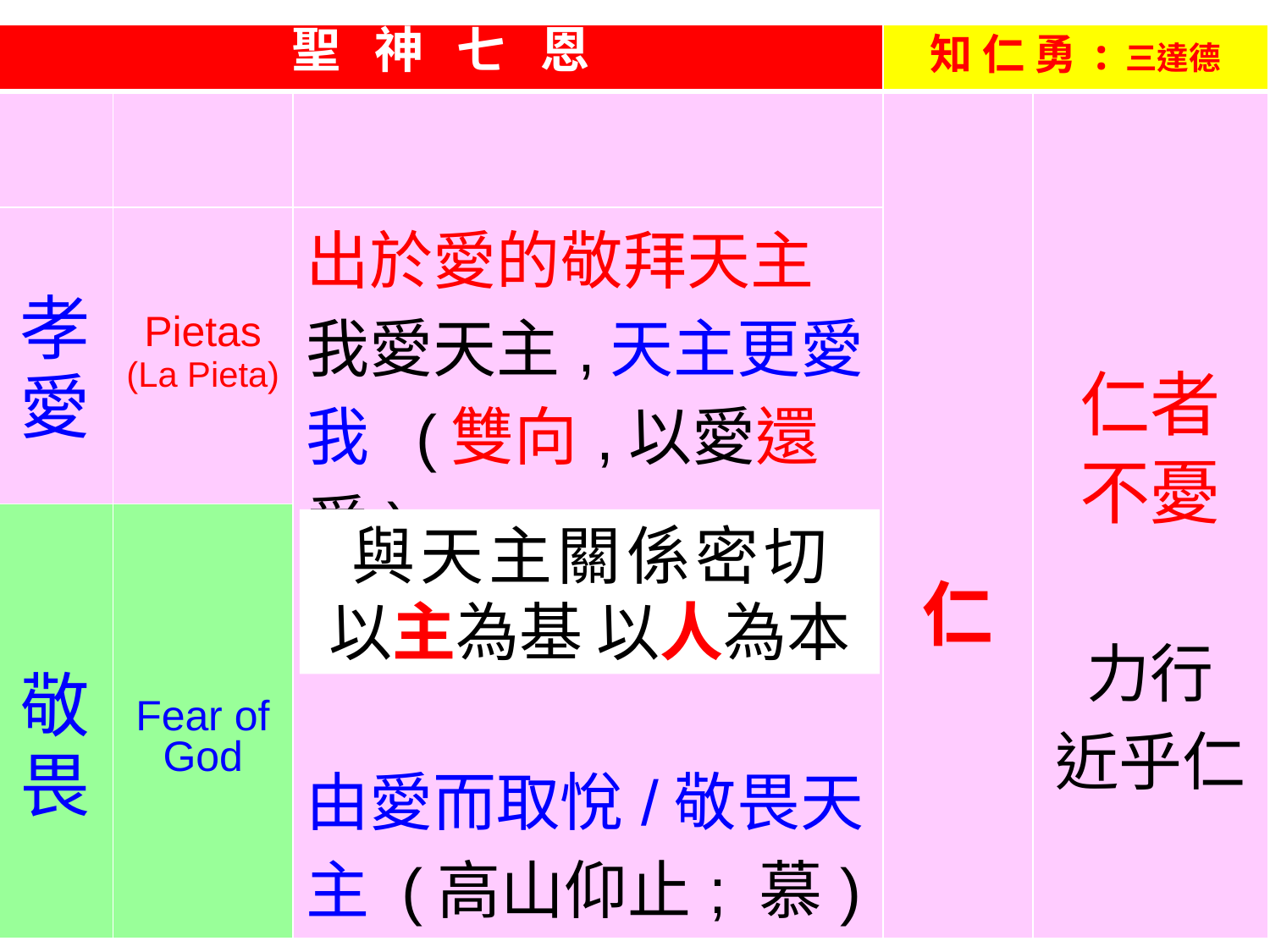

| 聖 神 七 恩 |  |  | 知 仁 勇:三達德 |  |
| --- | --- | --- | --- | --- |
|  |  |  | 仁 | 仁者 不憂 力行 近乎仁 |
| 孝愛 | Pietas (La Pieta) | 出於愛的敬拜天主 我愛天主,天主更愛我 (雙向,以愛還愛) 由愛而取悅/敬畏天主 (高山仰止; 慕) | 知 |  |
| 敬畏 | Fear of God | 由於愛而取悅天主 |  |  |
與天主關係密切
以主為基 以人為本